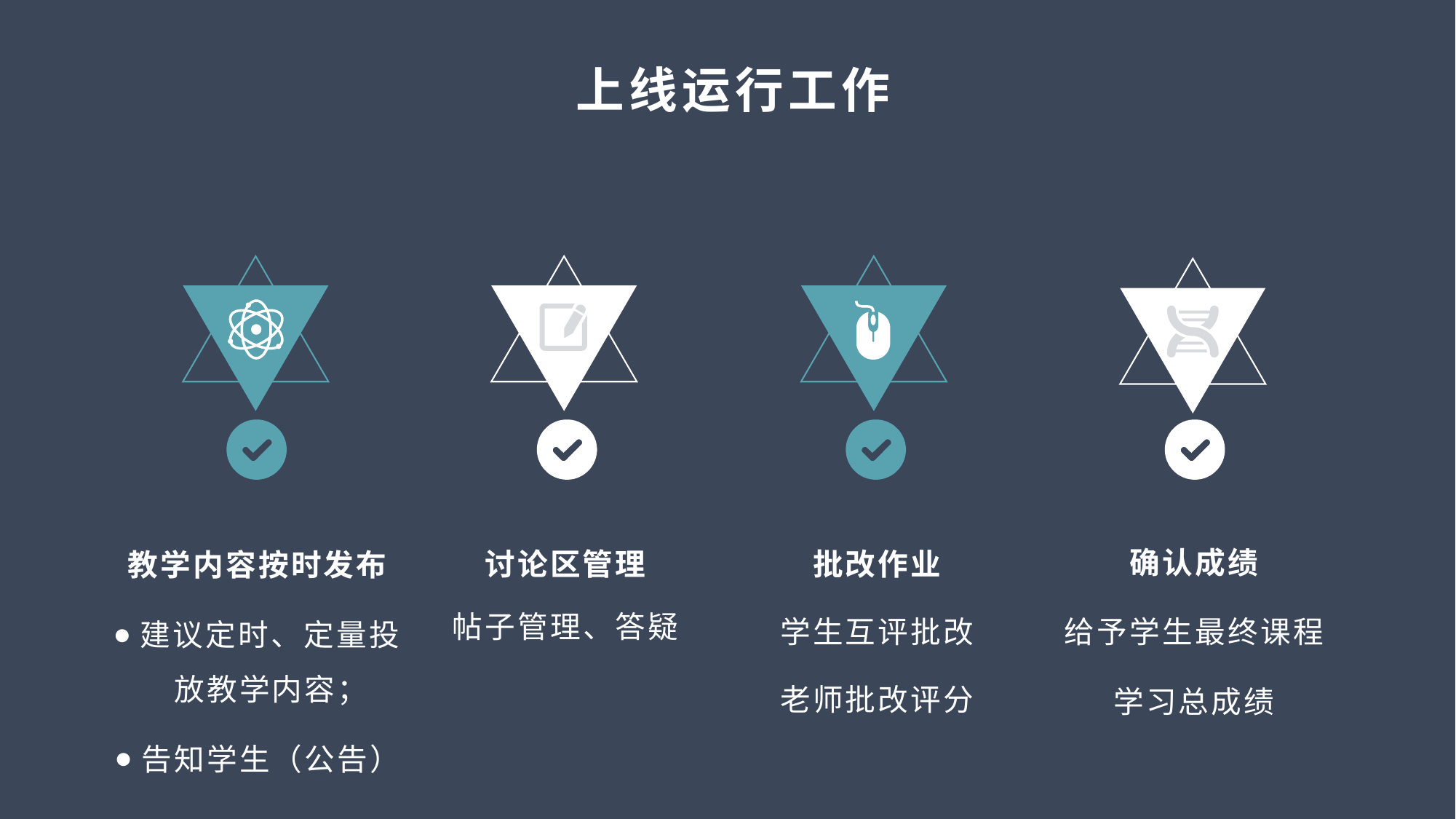

# 上线运行工作
确认成绩
给予学生最终课程
学习总成绩

讨论区管理
帖子管理、答疑

批改作业
学生互评批改
老师批改评分
教学内容按时发布
建议定时、定量投放教学内容；
告知学生（公告）